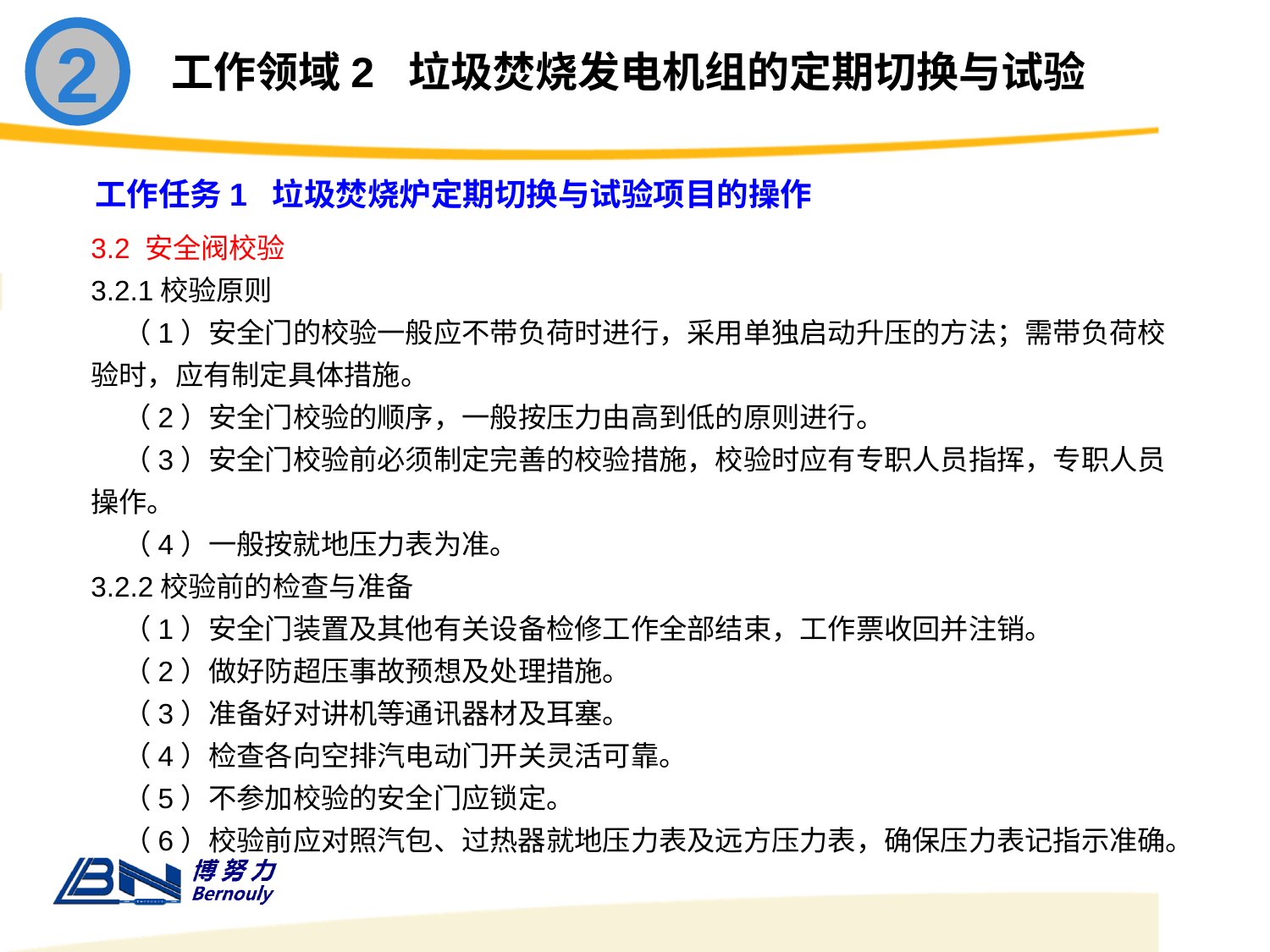

2
工作领域2  垃圾焚烧发电机组的定期切换与试验
工作任务1  垃圾焚烧炉定期切换与试验项目的操作
3.2 安全阀校验
3.2.1校验原则
    （1）安全门的校验一般应不带负荷时进行，采用单独启动升压的方法；需带负荷校验时，应有制定具体措施。
    （2）安全门校验的顺序，一般按压力由高到低的原则进行。
    （3）安全门校验前必须制定完善的校验措施，校验时应有专职人员指挥，专职人员操作。
    （4）一般按就地压力表为准。
3.2.2校验前的检查与准备
    （1）安全门装置及其他有关设备检修工作全部结束，工作票收回并注销。
    （2）做好防超压事故预想及处理措施。
    （3）准备好对讲机等通讯器材及耳塞。
    （4）检查各向空排汽电动门开关灵活可靠。
    （5）不参加校验的安全门应锁定。
    （6）校验前应对照汽包、过热器就地压力表及远方压力表，确保压力表记指示准确。